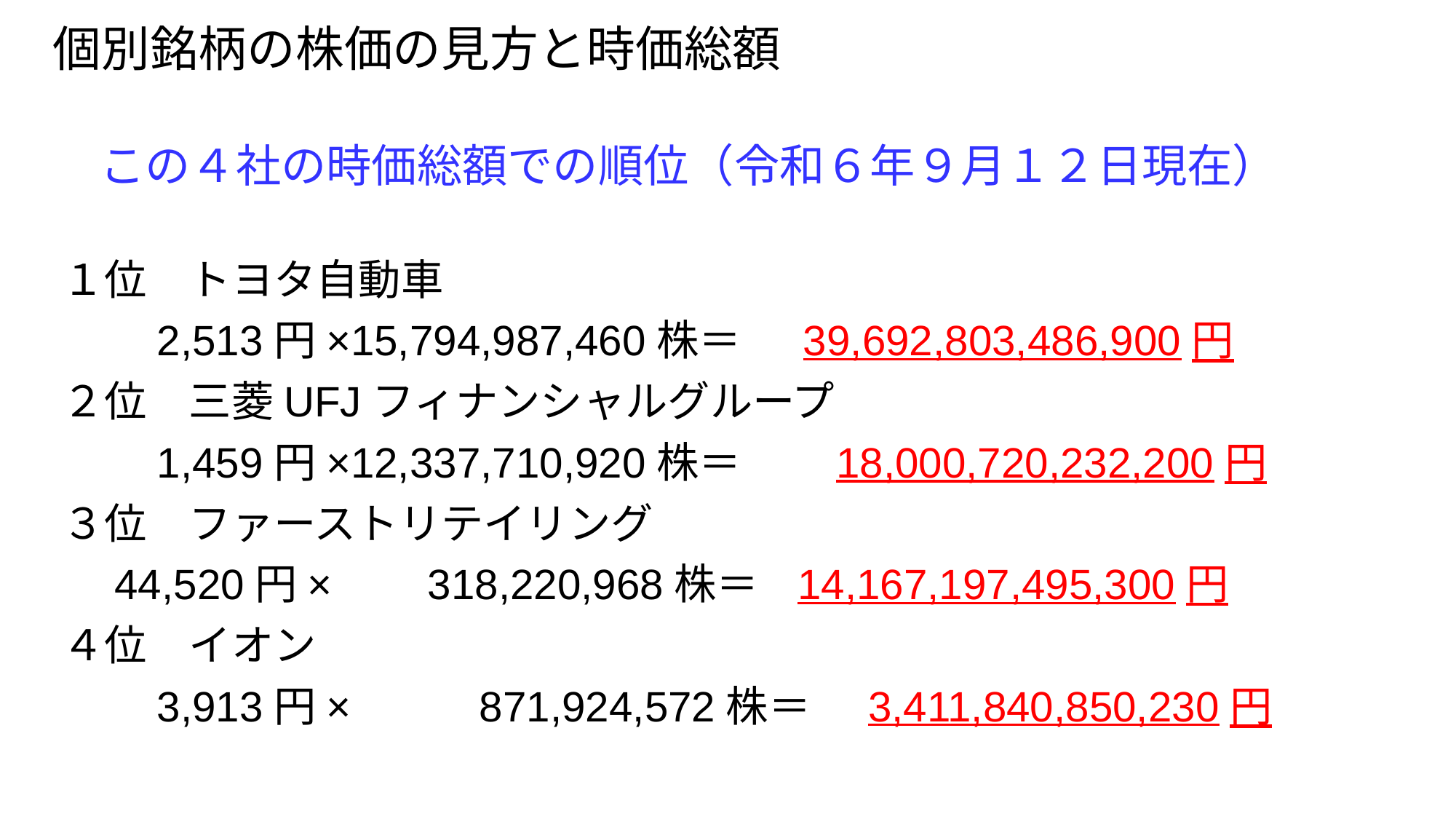

個別銘柄の株価の見方と時価総額
# この４社の時価総額での順位（令和６年９月１２日現在）
１位　トヨタ自動車
　　2,513円×15,794,987,460株＝　 39,692,803,486,900円
２位　三菱UFJフィナンシャルグループ
　　1,459円×12,337,710,920株＝　　18,000,720,232,200円
３位　ファーストリテイリング
　44,520円×  　 318,220,968株＝   14,167,197,495,300円
４位　イオン
　　3,913円×  　　871,924,572株＝     3,411,840,850,230円